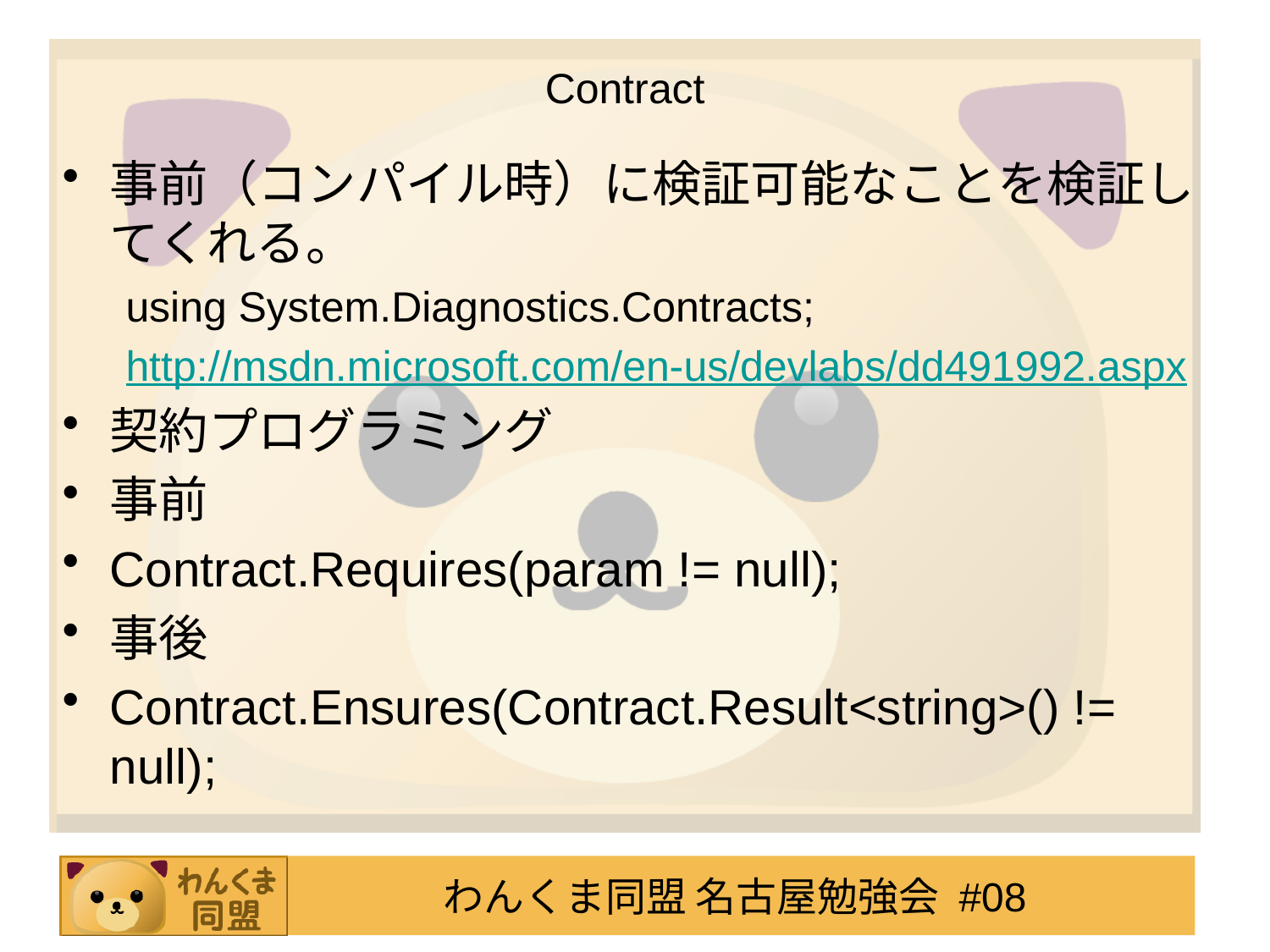

# Contract
事前（コンパイル時）に検証可能なことを検証してくれる。
using System.Diagnostics.Contracts;
http://msdn.microsoft.com/en-us/devlabs/dd491992.aspx
契約プログラミング
事前
Contract.Requires(param != null);
事後
Contract.Ensures(Contract.Result<string>() != null);